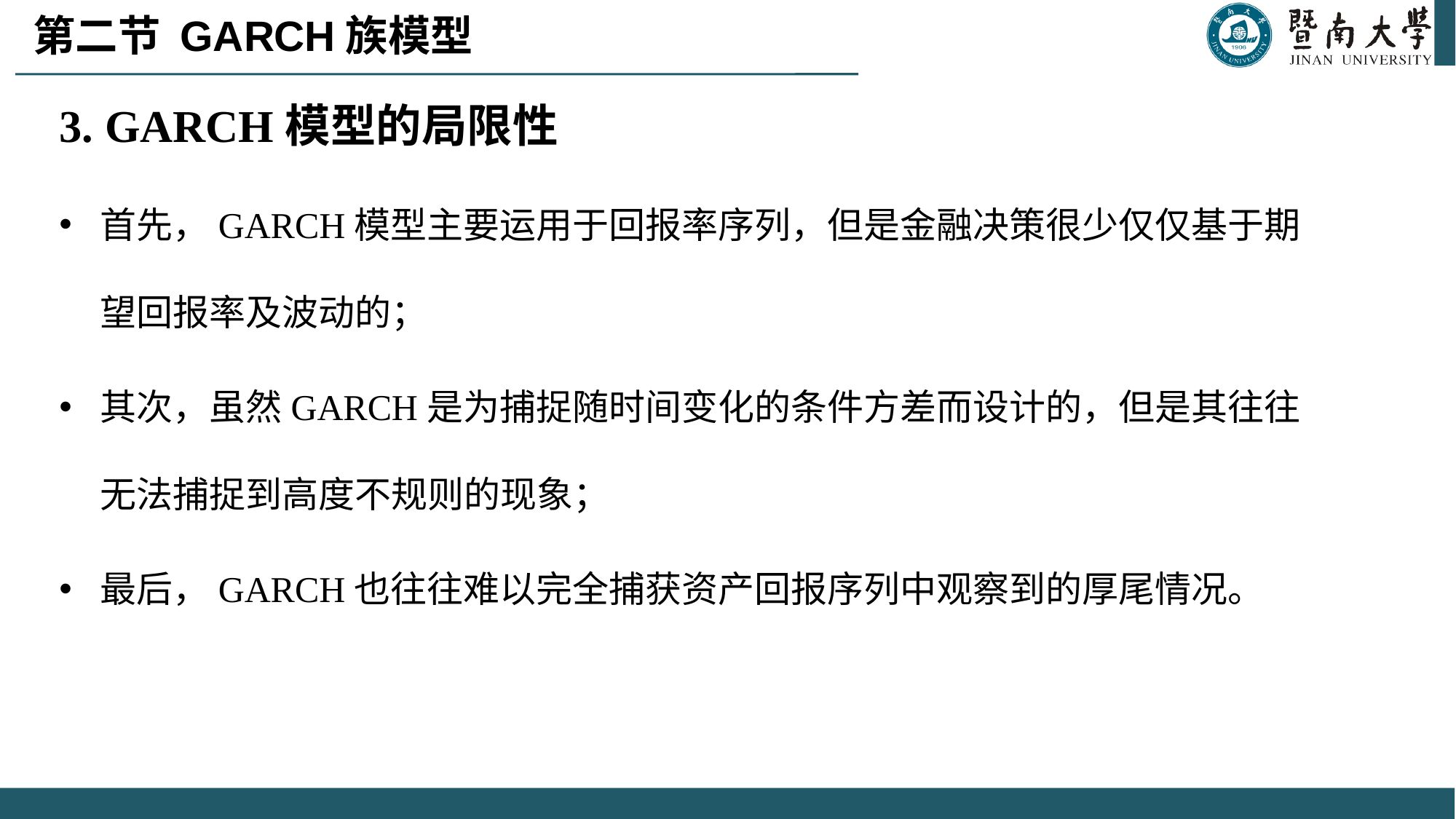

第二节 GARCH族模型
3. GARCH模型的局限性
首先，GARCH模型主要运用于回报率序列，但是金融决策很少仅仅基于期望回报率及波动的；
其次，虽然GARCH是为捕捉随时间变化的条件方差而设计的，但是其往往无法捕捉到高度不规则的现象；
最后，GARCH也往往难以完全捕获资产回报序列中观察到的厚尾情况。